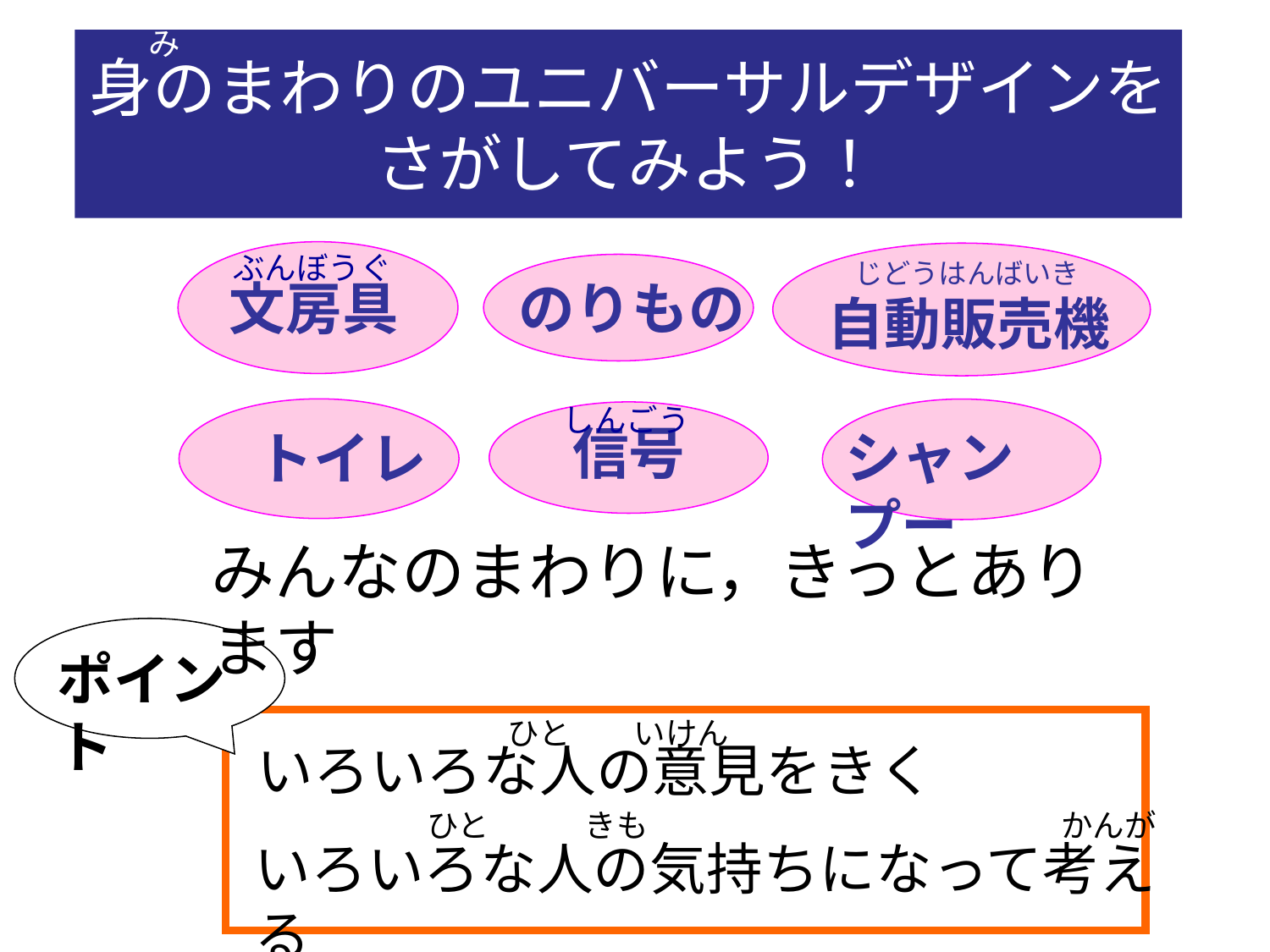

み
身のまわりのユニバーサルデザインを
さがしてみよう！

文房具
ぶんぼうぐ

じどうはんばいき
自動販売機

のりもの
しんごう

シャンプー

信号
トイレ
みんなのまわりに，きっとあります

ポイント
ひと　　いけん

いろいろな人の意見をきく
ひと　　　きも　　　　　　　　　　　　　かんが
いろいろな人の気持ちになって考える